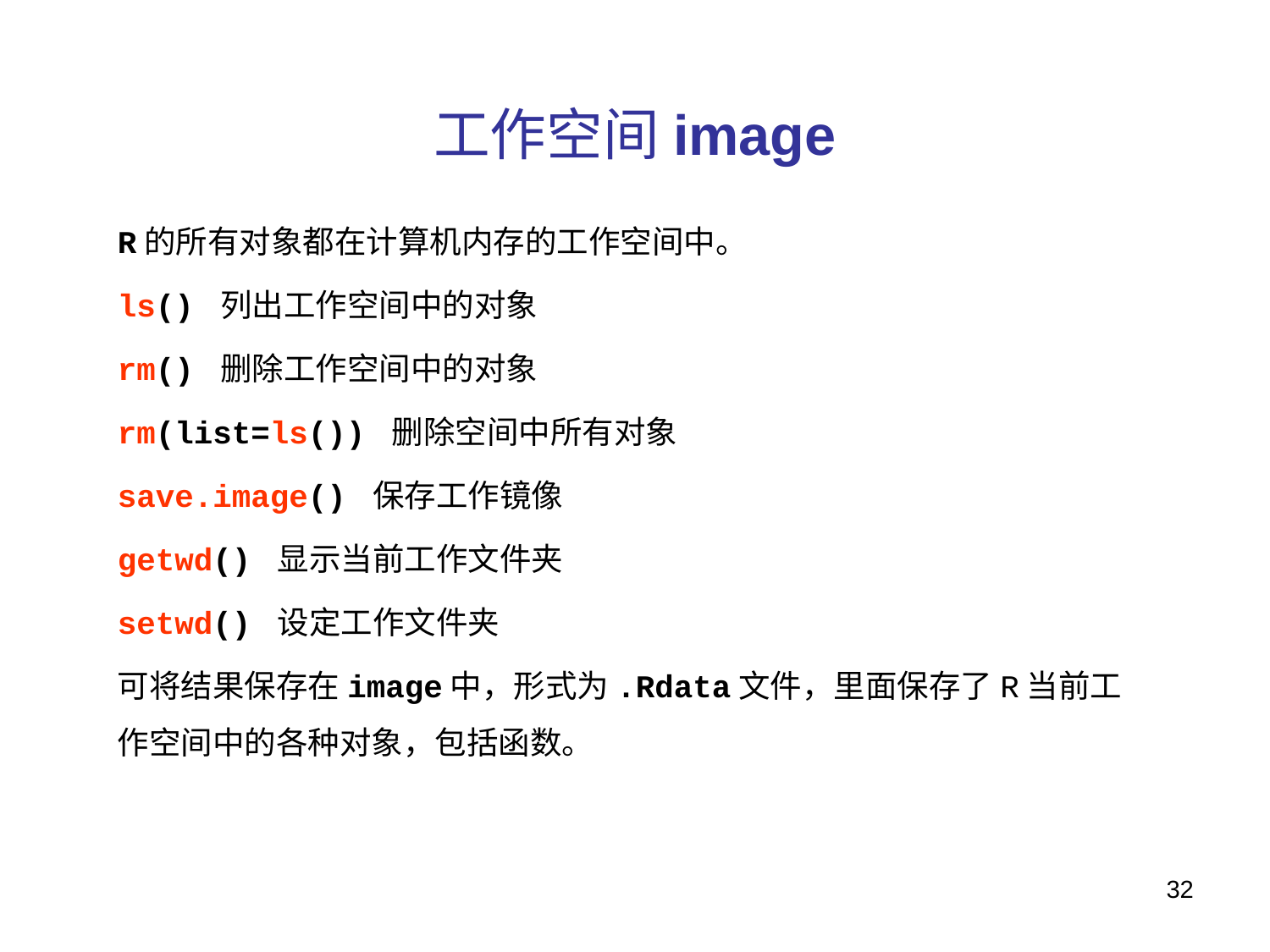

# 工作空间image
R的所有对象都在计算机内存的工作空间中。
ls() 列出工作空间中的对象
rm() 删除工作空间中的对象
rm(list=ls()) 删除空间中所有对象
save.image() 保存工作镜像
getwd() 显示当前工作文件夹
setwd() 设定工作文件夹
可将结果保存在image中，形式为.Rdata文件，里面保存了R当前工作空间中的各种对象，包括函数。
32